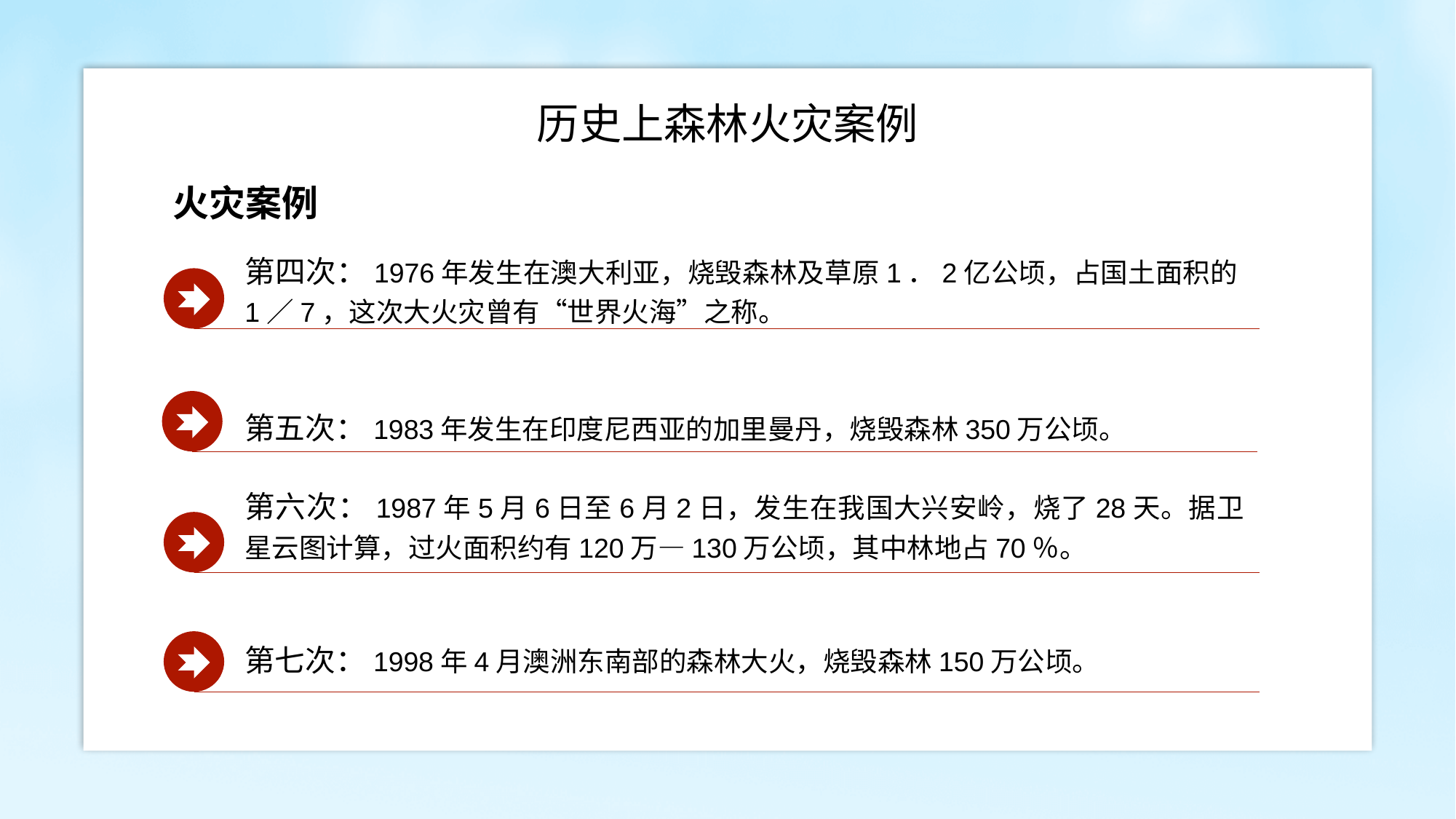

历史上森林火灾案例
火灾案例
第四次：1976年发生在澳大利亚，烧毁森林及草原1．2亿公顷，占国土面积的1／7，这次大火灾曾有“世界火海”之称。

第五次：1983年发生在印度尼西亚的加里曼丹，烧毁森林350万公顷。

第六次：1987年5月6日至6月2日，发生在我国大兴安岭，烧了28天。据卫星云图计算，过火面积约有120万—130万公顷，其中林地占70％。

第七次：1998年4月澳洲东南部的森林大火，烧毁森林150万公顷。